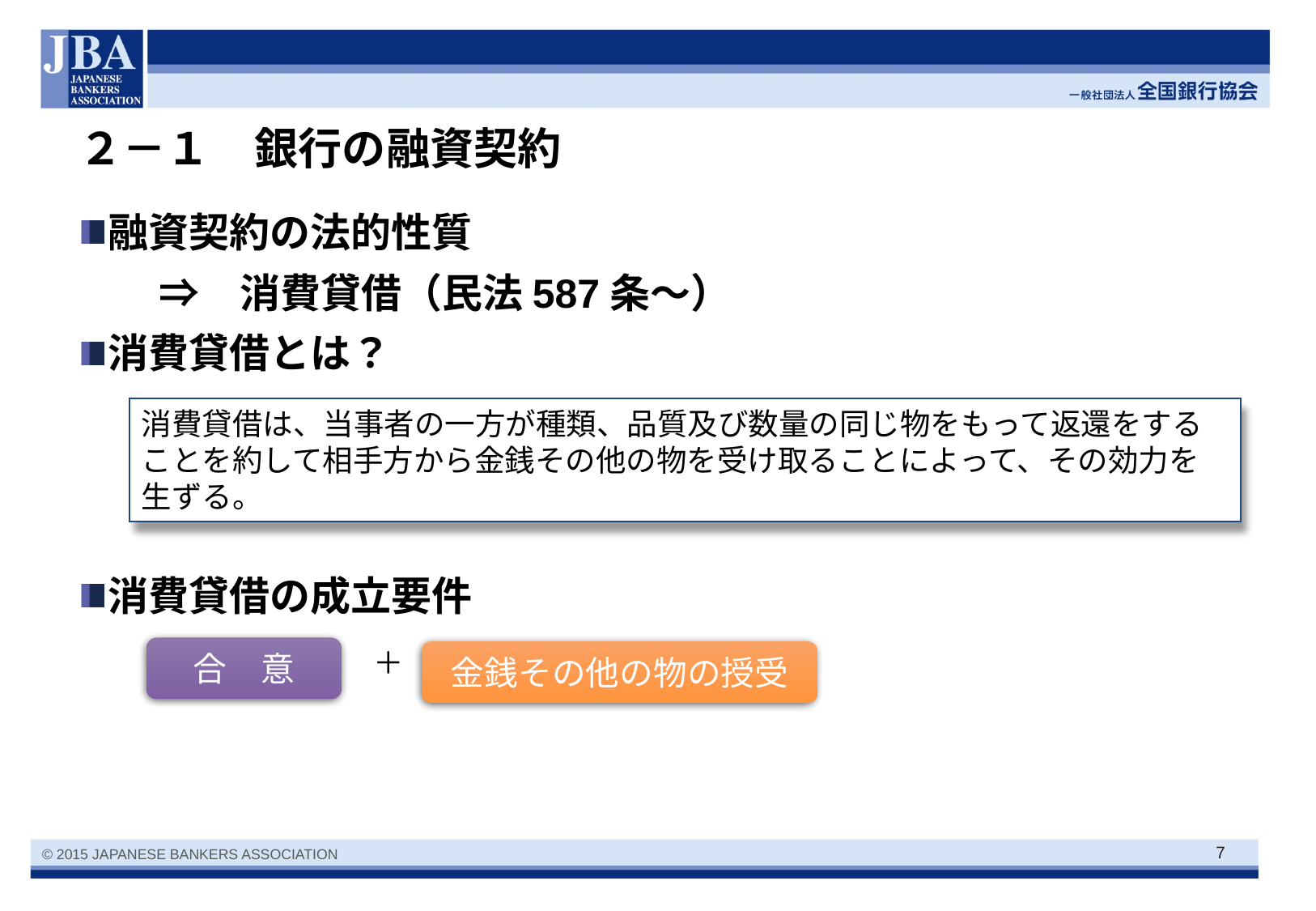

# ２－１　銀行の融資契約
融資契約の法的性質
　　⇒　消費貸借（民法587条～）
消費貸借とは？

消費貸借の成立要件

消費貸借は、当事者の一方が種類、品質及び数量の同じ物をもって返還をすることを約して相手方から金銭その他の物を受け取ることによって、その効力を生ずる。
合　意
＋
金銭その他の物の授受